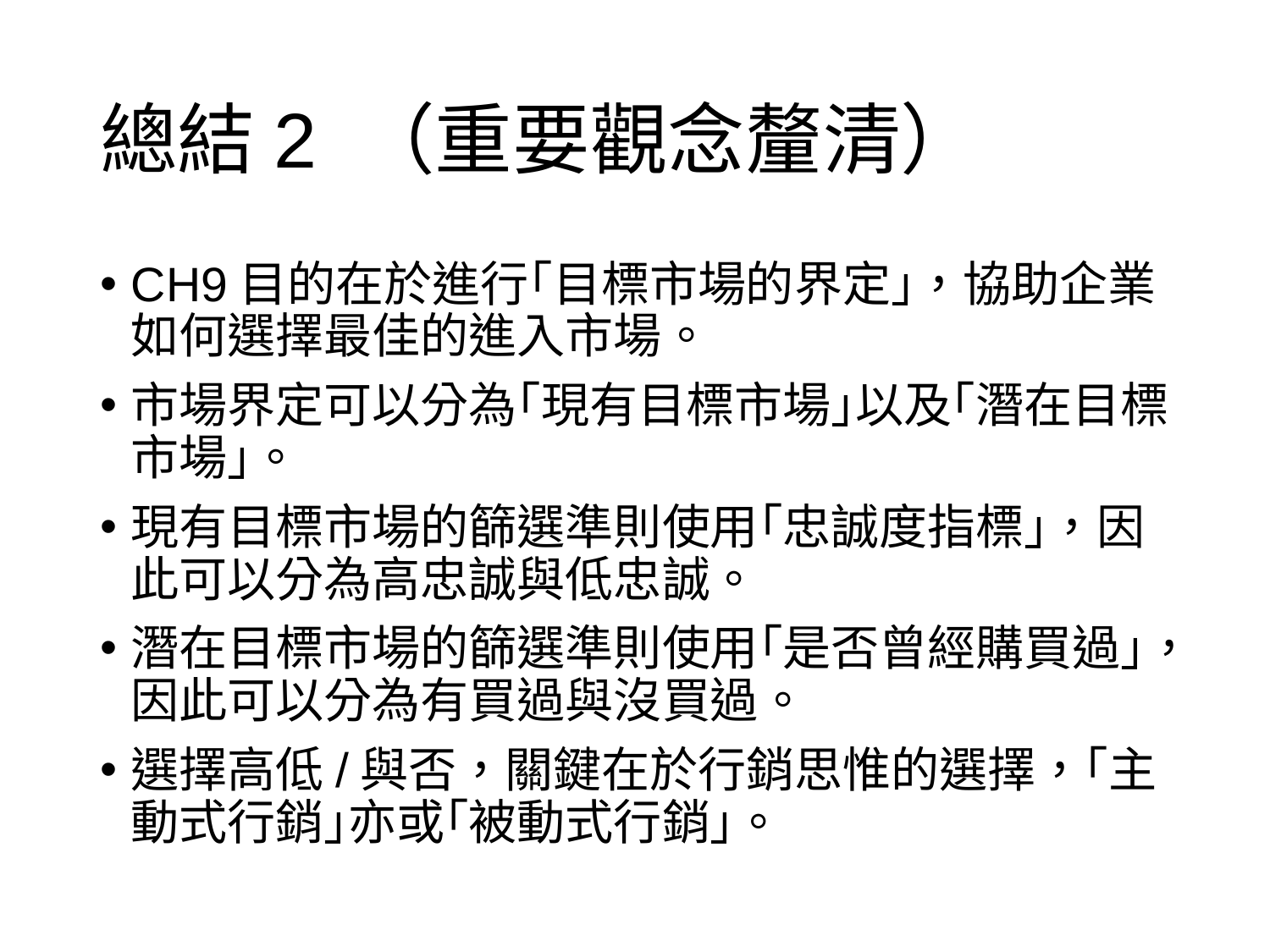

# 總結2 （重要觀念釐清）
CH9目的在於進行｢目標市場的界定｣，協助企業如何選擇最佳的進入市場。
市場界定可以分為｢現有目標市場｣以及｢潛在目標市場｣。
現有目標市場的篩選準則使用｢忠誠度指標｣，因此可以分為高忠誠與低忠誠。
潛在目標市場的篩選準則使用｢是否曾經購買過｣，因此可以分為有買過與沒買過。
選擇高低/與否，關鍵在於行銷思惟的選擇，｢主動式行銷｣亦或｢被動式行銷｣。